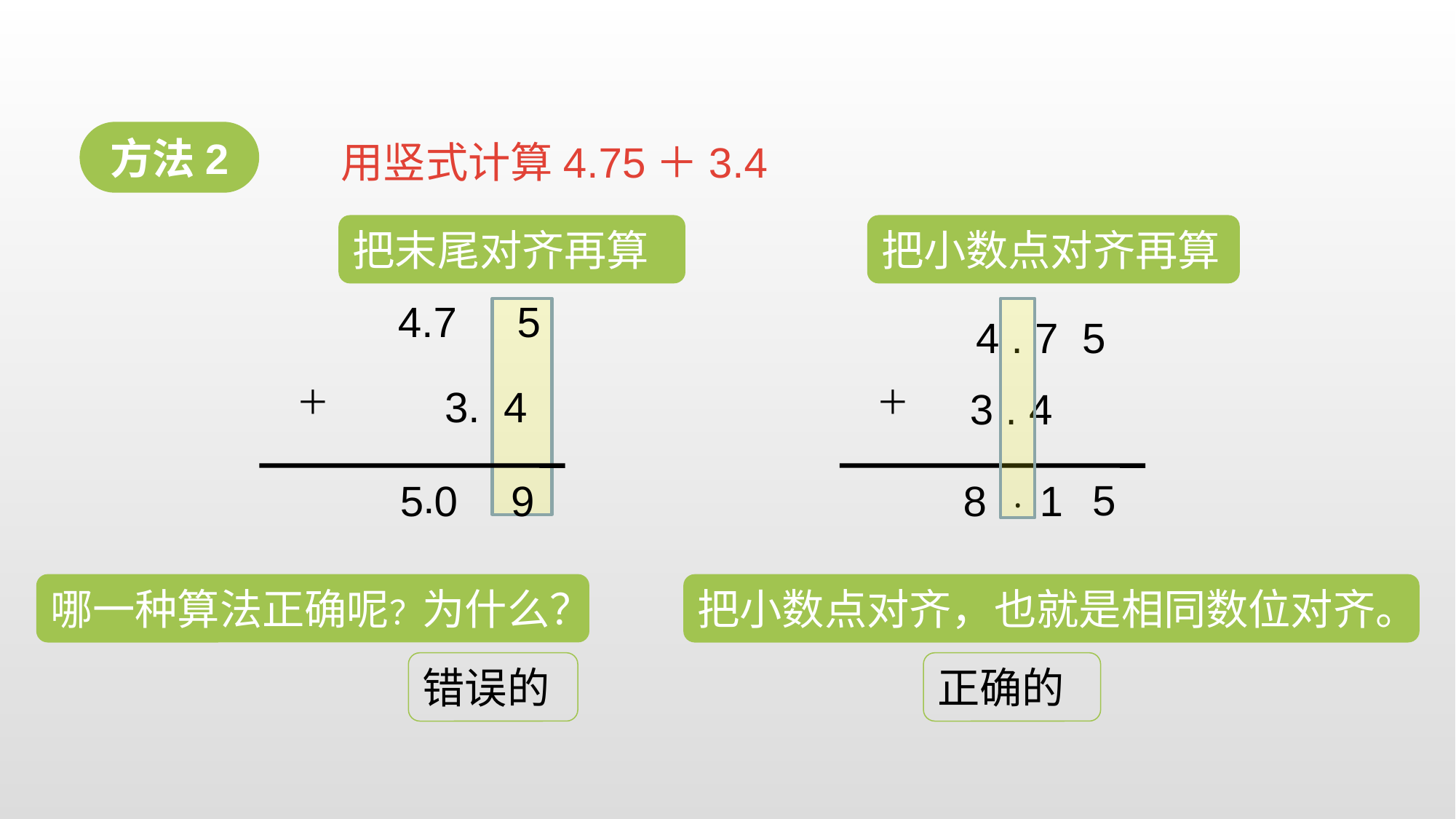

方法2
用竖式计算4.75＋3.4
把末尾对齐再算
把小数点对齐再算
4.7   5

4 . 7  5
3.  4
＋

＋

3 . 4
.
5
5
0
9
8
.
1
哪一种算法正确呢？为什么？
把小数点对齐，也就是相同数位对齐。
错误的
正确的